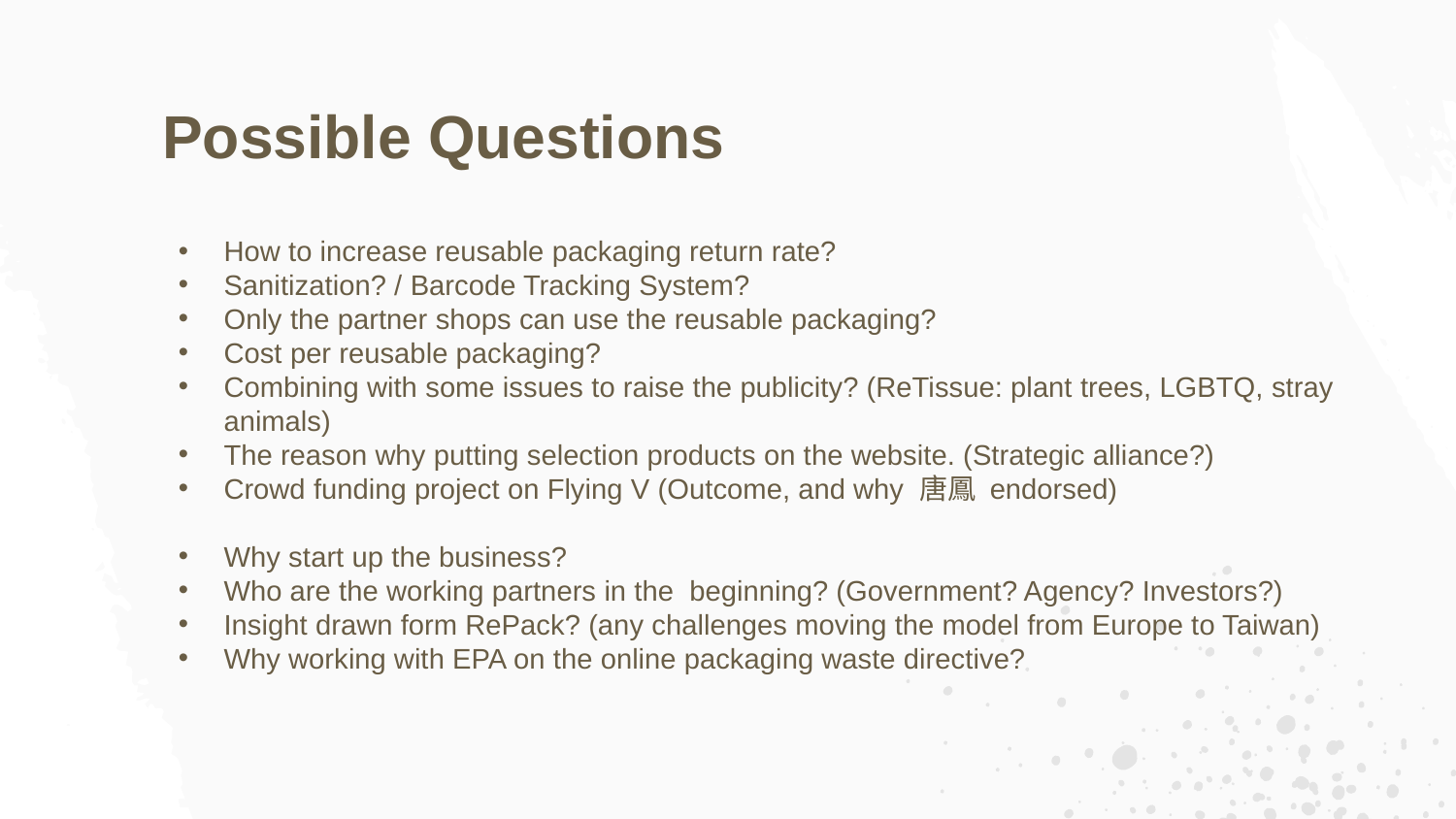

# Possible Questions
How to increase reusable packaging return rate?
Sanitization? / Barcode Tracking System?
Only the partner shops can use the reusable packaging?
Cost per reusable packaging?
Combining with some issues to raise the publicity? (ReTissue: plant trees, LGBTQ, stray animals)
The reason why putting selection products on the website. (Strategic alliance?)
Crowd funding project on Flying V (Outcome, and why 唐鳳 endorsed)

Why start up the business?
Who are the working partners in the  beginning? (Government? Agency? Investors?)
Insight drawn form RePack? (any challenges moving the model from Europe to Taiwan)
Why working with EPA on the online packaging waste directive?